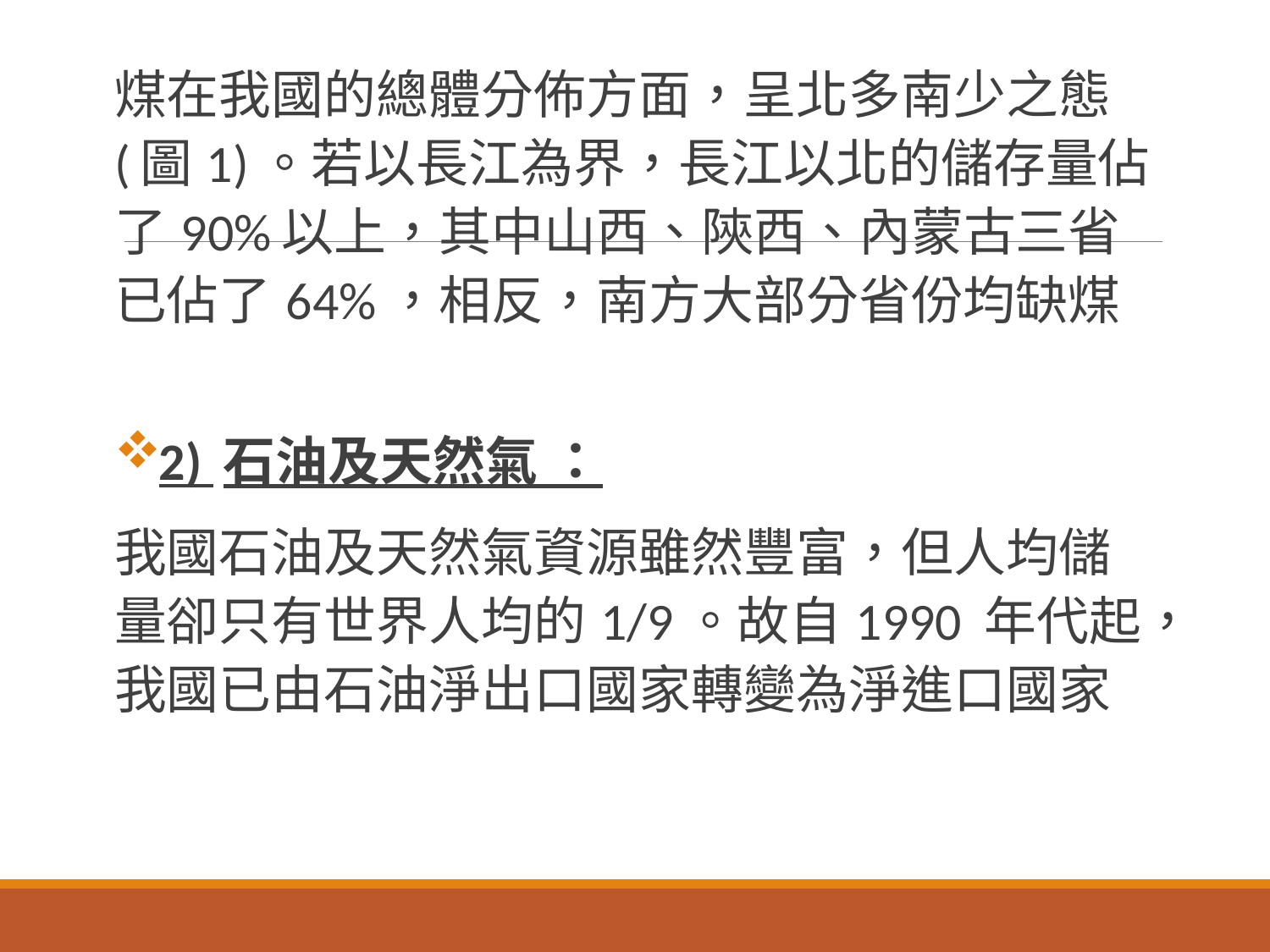

煤在我國的總體分佈方面，呈北多南少之態 (圖1)。若以長江為界，長江以北的儲存量佔了90%以上，其中山西、陝西、內蒙古三省已佔了64%，相反，南方大部分省份均缺煤

2) 石油及天然氣 ：
我國石油及天然氣資源雖然豐富，但人均儲量卻只有世界人均的1/9。故自1990 年代起，我國已由石油淨出口國家轉變為淨進口國家